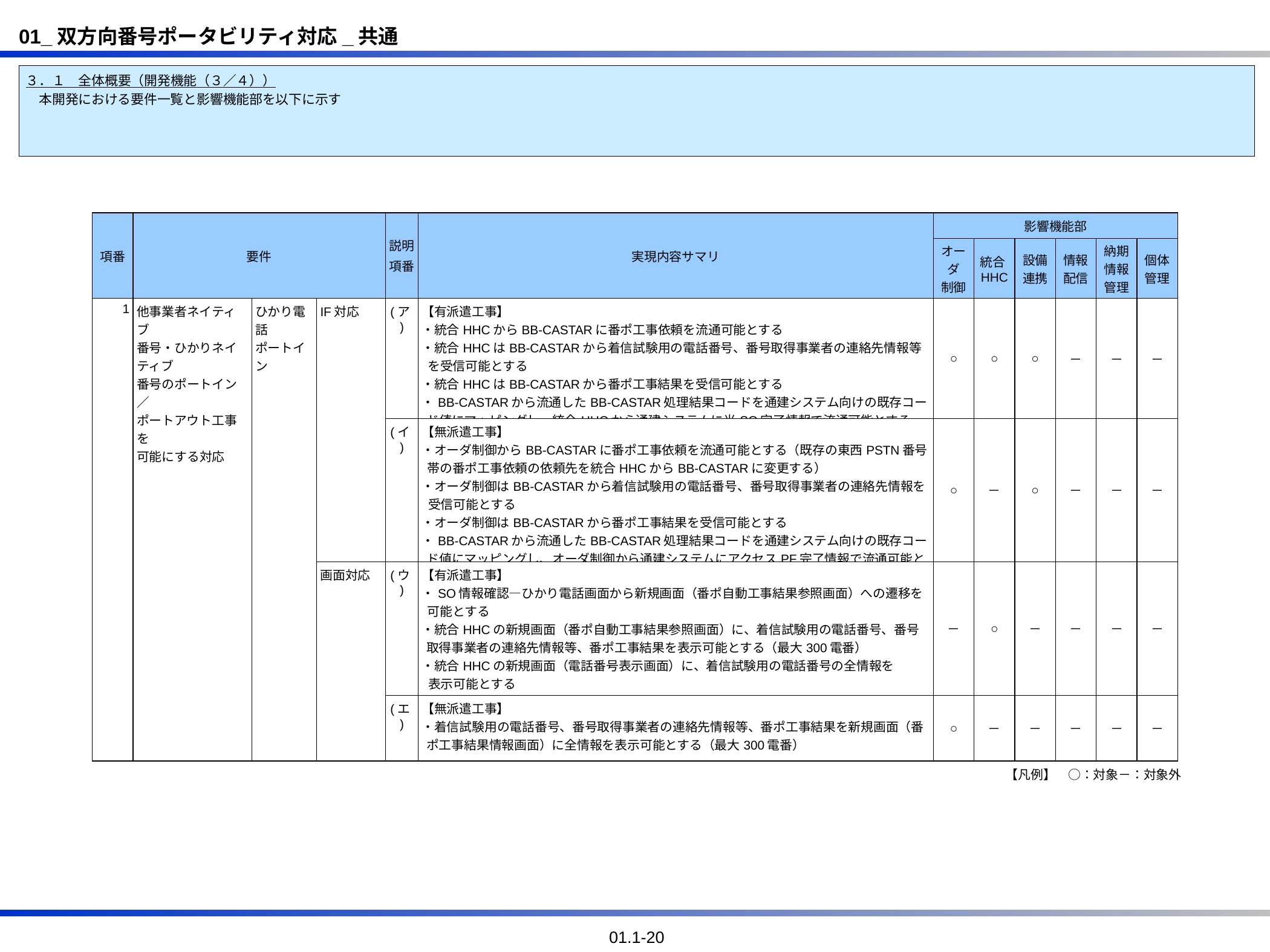

３．１　全体概要（開発機能（３／４））
　本開発における要件一覧と影響機能部を以下に示す
| 項番 | 要件 |  |  | 説明 項番 | 実現内容サマリ | 影響機能部 |  |  |  |  |  |
| --- | --- | --- | --- | --- | --- | --- | --- | --- | --- | --- | --- |
|  |  |  |  |  |  | オーダ 制御 | 統合HHC | 設備連携 | 情報配信 | 納期情報 管理 | 個体管理 |
| 1 | 他事業者ネイティブ 番号・ひかりネイティブ 番号のポートイン／ ポートアウト工事を 可能にする対応 | ひかり電話 ポートイン | IF対応 | (ア) | 【有派遣工事】 ・統合HHCからBB-CASTARに番ポ工事依頼を流通可能とする ・統合HHCはBB-CASTARから着信試験用の電話番号、番号取得事業者の連絡先情報等を受信可能とする ・統合HHCはBB-CASTARから番ポ工事結果を受信可能とする ・BB-CASTARから流通したBB-CASTAR処理結果コードを通建システム向けの既存コード値にマッピングし、統合HHCから通建システムに光SO完了情報で流通可能とする | ○ | ○ | ○ | － | － | － |
|  |  |  |  | (イ) | 【無派遣工事】 ・オーダ制御からBB-CASTARに番ポ工事依頼を流通可能とする（既存の東西PSTN番号帯の番ポ工事依頼の依頼先を統合HHCからBB-CASTARに変更する） ・オーダ制御はBB-CASTARから着信試験用の電話番号、番号取得事業者の連絡先情報を 受信可能とする ・オーダ制御はBB-CASTARから番ポ工事結果を受信可能とする ・BB-CASTARから流通したBB-CASTAR処理結果コードを通建システム向けの既存コード値にマッピングし、オーダ制御から通建システムにアクセスPF完了情報で流通可能とする | ○ | － | ○ | － | － | － |
|  |  |  | 画面対応 | (ウ) | 【有派遣工事】 ・SO情報確認―ひかり電話画面から新規画面（番ポ自動工事結果参照画面）への遷移を可能とする ・統合HHCの新規画面（番ポ自動工事結果参照画面）に、着信試験用の電話番号、番号取得事業者の連絡先情報等、番ポ工事結果を表示可能とする（最大300電番） ・統合HHCの新規画面（電話番号表示画面）に、着信試験用の電話番号の全情報を 表示可能とする | － | ○ | － | － | － | － |
|  |  |  |  | (エ) | 【無派遣工事】 ・着信試験用の電話番号、番号取得事業者の連絡先情報等、番ポ工事結果を新規画面（番ポ工事結果情報画面）に全情報を表示可能とする（最大300電番） | ○ | － | － | － | － | － |
【凡例】　○：対象－：対象外
01.1-20